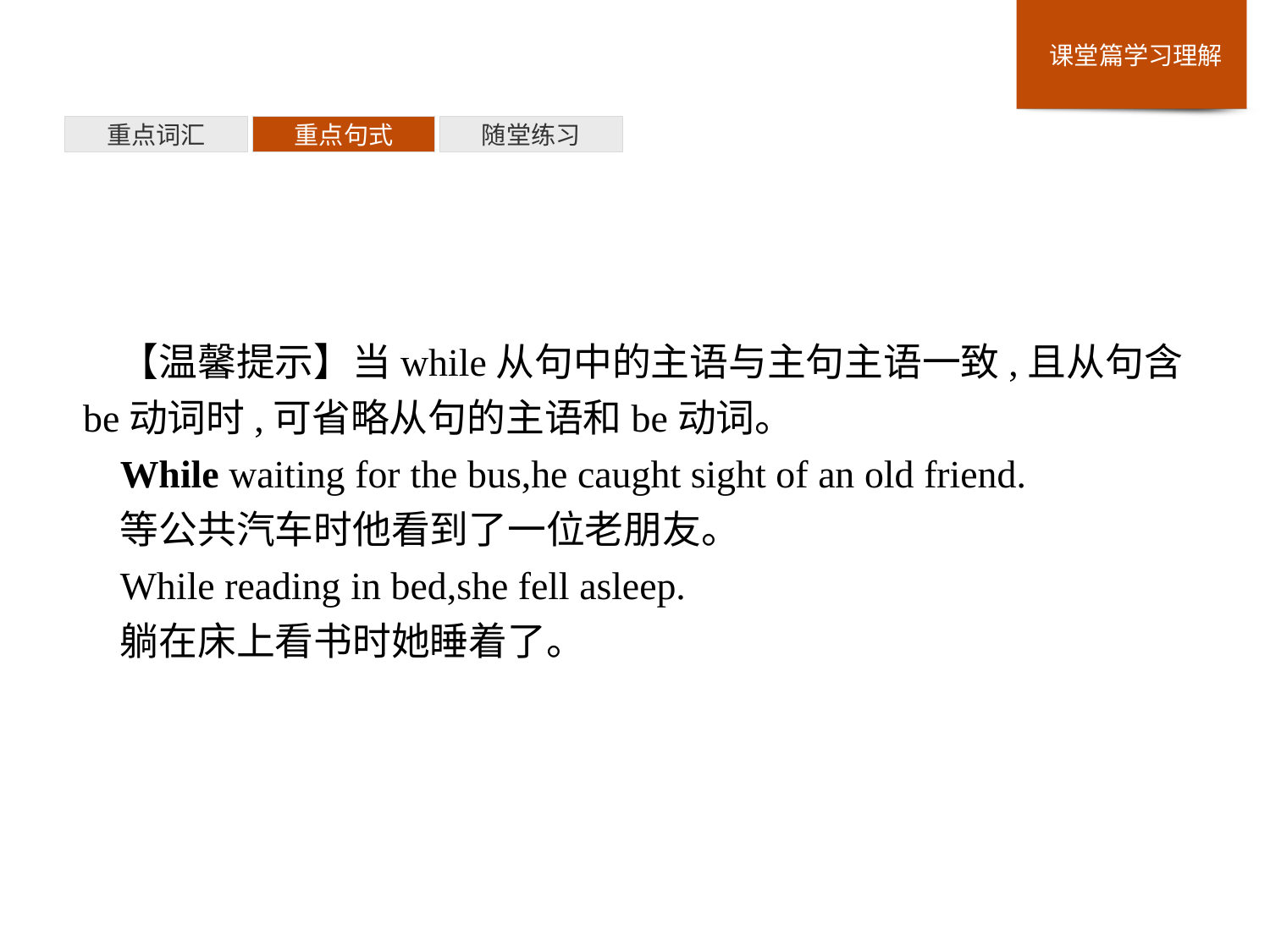

重点词汇
重点句式
随堂练习
【温馨提示】当while从句中的主语与主句主语一致,且从句含be动词时,可省略从句的主语和be动词。
While waiting for the bus,he caught sight of an old friend.
等公共汽车时他看到了一位老朋友。
While reading in bed,she fell asleep.
躺在床上看书时她睡着了。